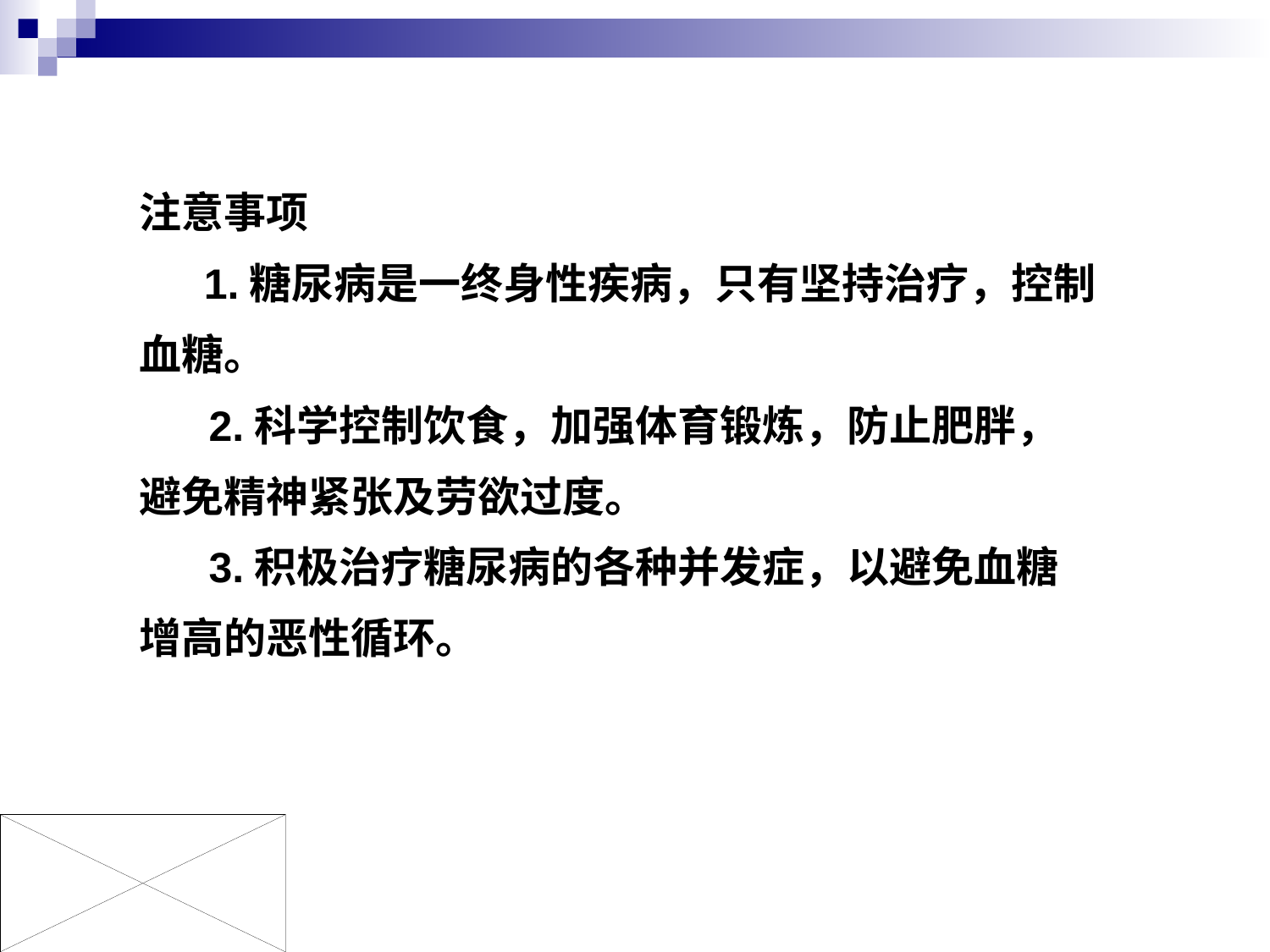

注意事项
    1.糖尿病是一终身性疾病，只有坚持治疗，控制血糖。
    2.科学控制饮食，加强体育锻炼，防止肥胖，避免精神紧张及劳欲过度。
    3.积极治疗糖尿病的各种并发症，以避免血糖增高的恶性循环。